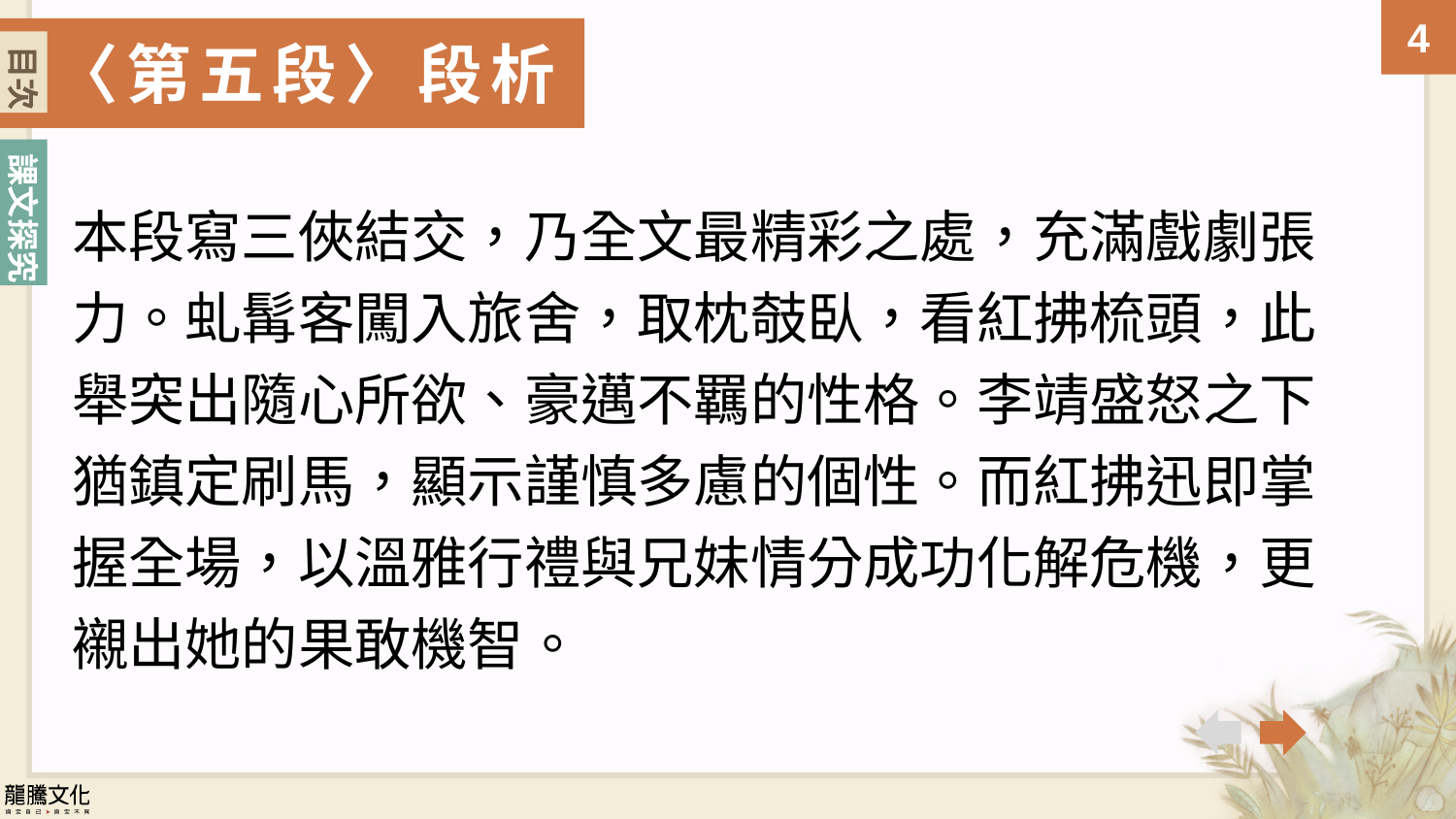

〈第五段〉段析
目次
本段寫三俠結交，乃全文最精彩之處，充滿戲劇張力。虬髯客闖入旅舍，取枕攲臥，看紅拂梳頭，此舉突出隨心所欲、豪邁不羈的性格。李靖盛怒之下猶鎮定刷馬，顯示謹慎多慮的個性。而紅拂迅即掌握全場，以溫雅行禮與兄妹情分成功化解危機，更襯出她的果敢機智。